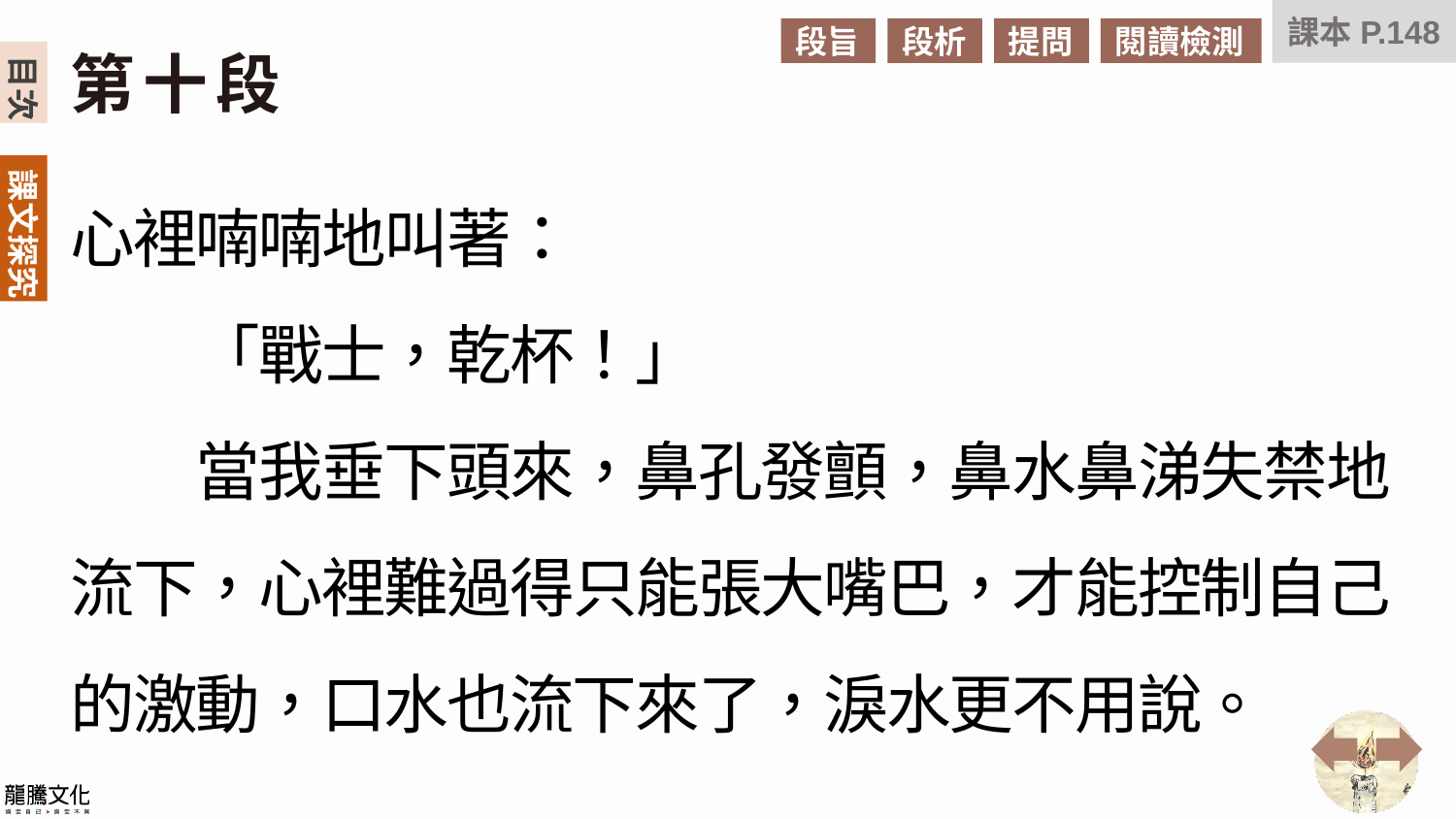

課本P.148
段旨
段析
提問
閱讀檢測
第十段
心裡喃喃地叫著：
　　「戰士，乾杯！」
　　當我垂下頭來，鼻孔發顫，鼻水鼻涕失禁地流下，心裡難過得只能張大嘴巴，才能控制自己的激動，口水也流下來了，淚水更不用說。